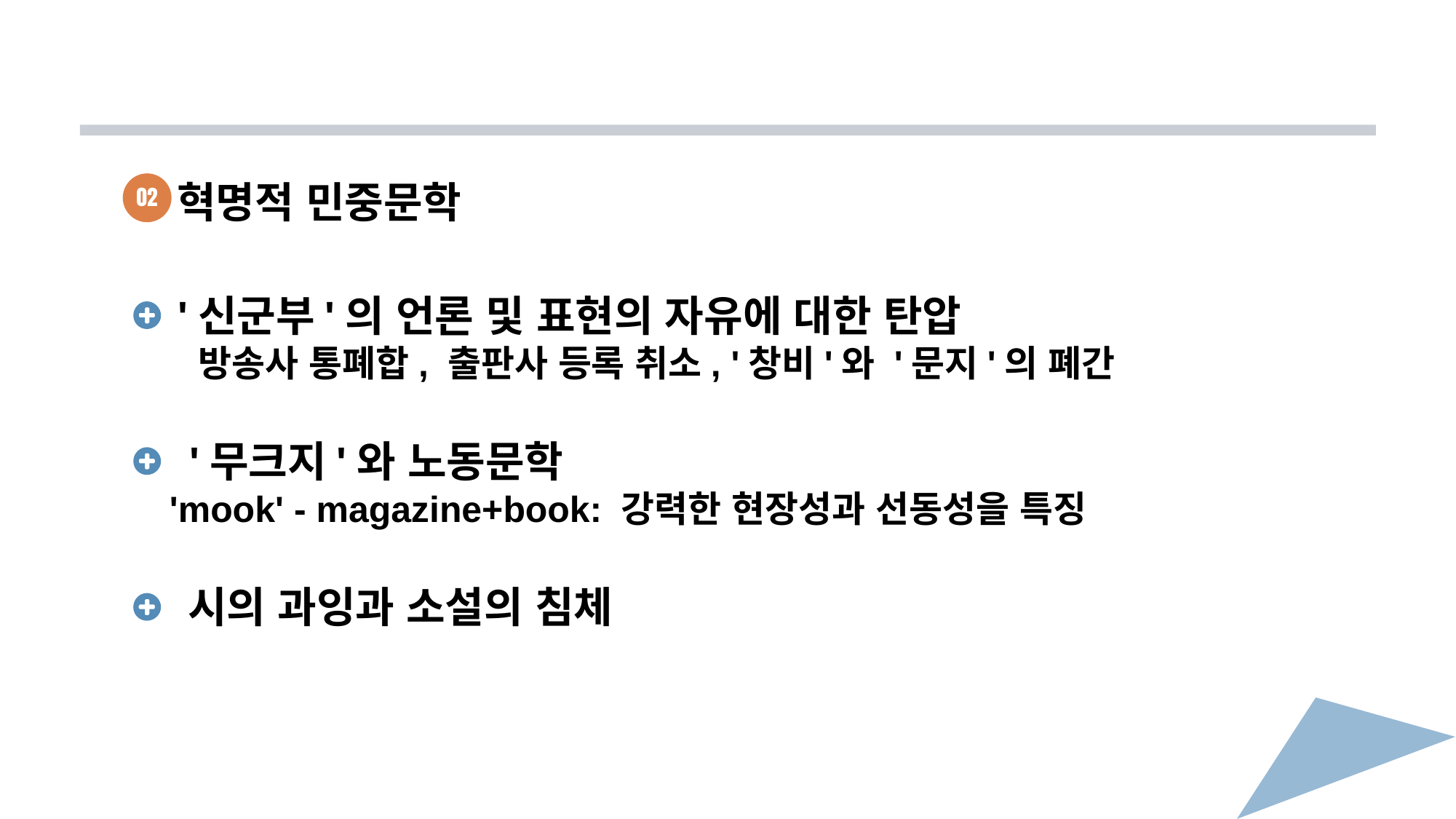

혁명적 민중문학

     '신군부'의 언론 및 표현의 자유에 대한 탄압
       방송사 통폐합, 출판사 등록 취소, '창비'와 '문지'의 폐간

      '무크지'와 노동문학
     'mook' - magazine+book: 강력한 현장성과 선동성을 특징

     시의 과잉과 소설의 침체

02

17